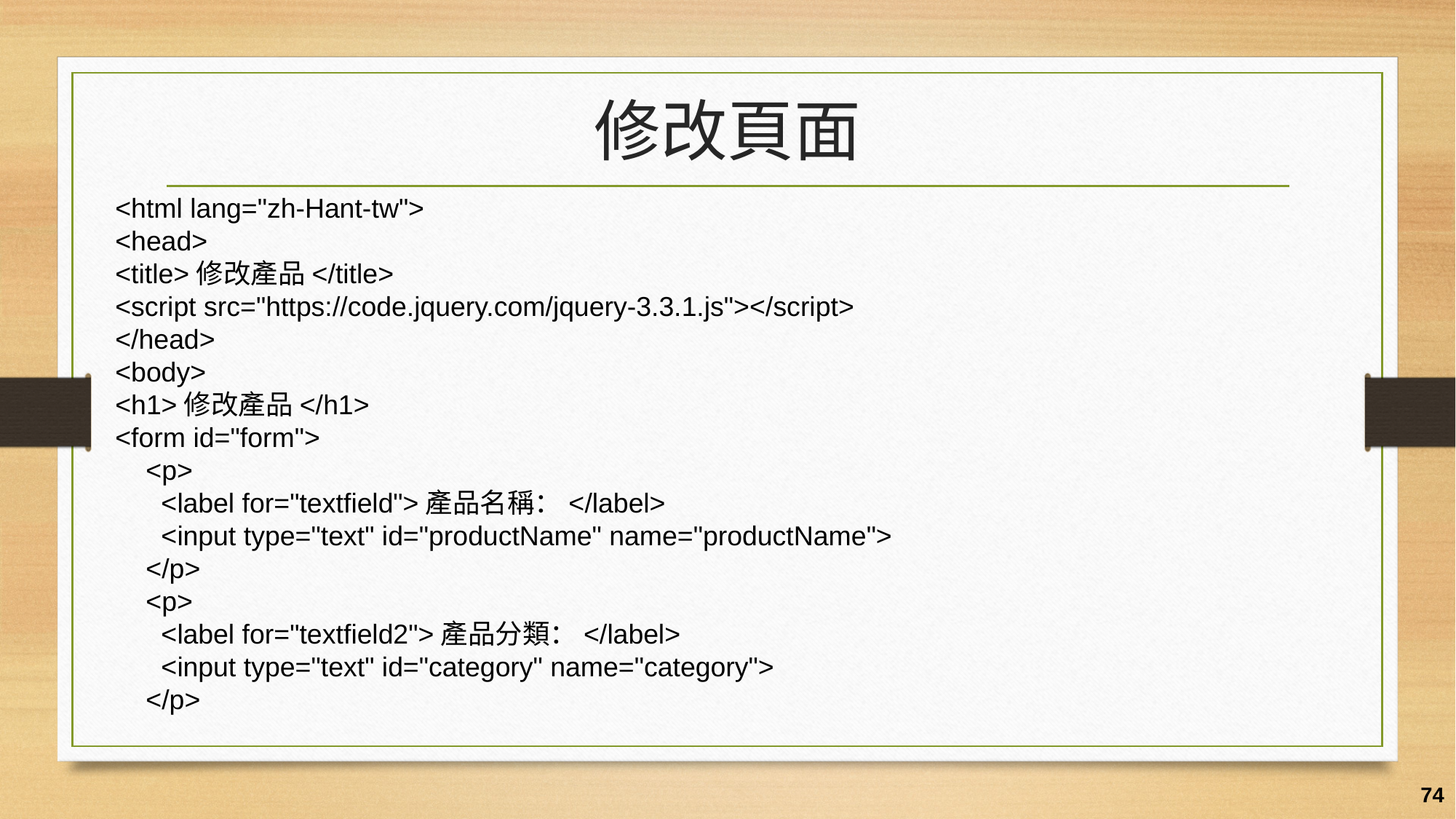

# 修改頁面
<html lang="zh-Hant-tw">
<head>
<title>修改產品</title>
<script src="https://code.jquery.com/jquery-3.3.1.js"></script>
</head>
<body>
<h1>修改產品</h1>
<form id="form">
    <p>
      <label for="textfield">產品名稱：</label>
      <input type="text" id="productName" name="productName">
    </p>
    <p>
      <label for="textfield2">產品分類：</label>
      <input type="text" id="category" name="category">
    </p>
74